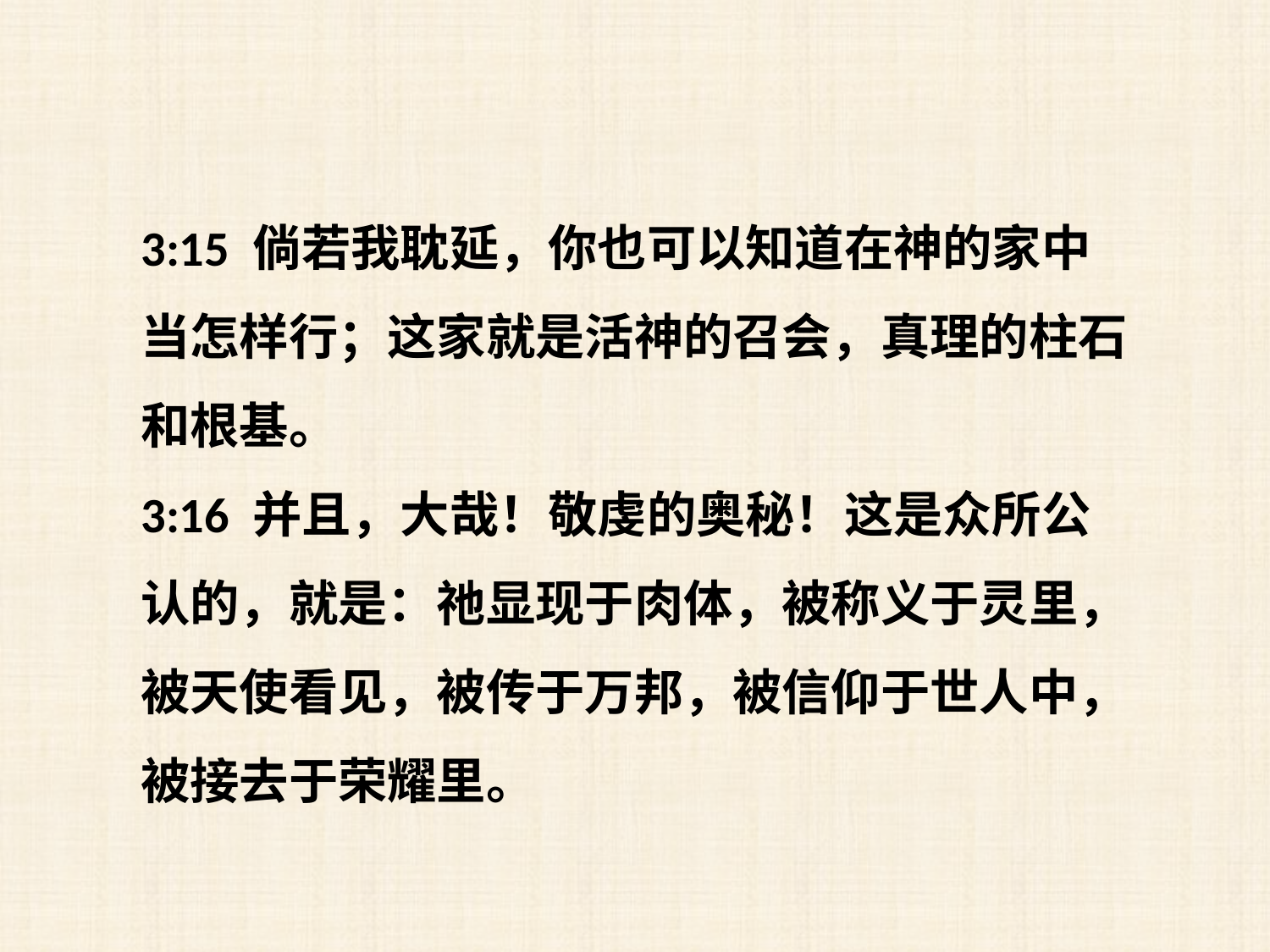

3:15 倘若我耽延，你也可以知道在神的家中当怎样行；这家就是活神的召会，真理的柱石和根基。
3:16 并且，大哉！敬虔的奥秘！这是众所公认的，就是：祂显现于肉体，被称义于灵里，被天使看见，被传于万邦，被信仰于世人中，被接去于荣耀里。